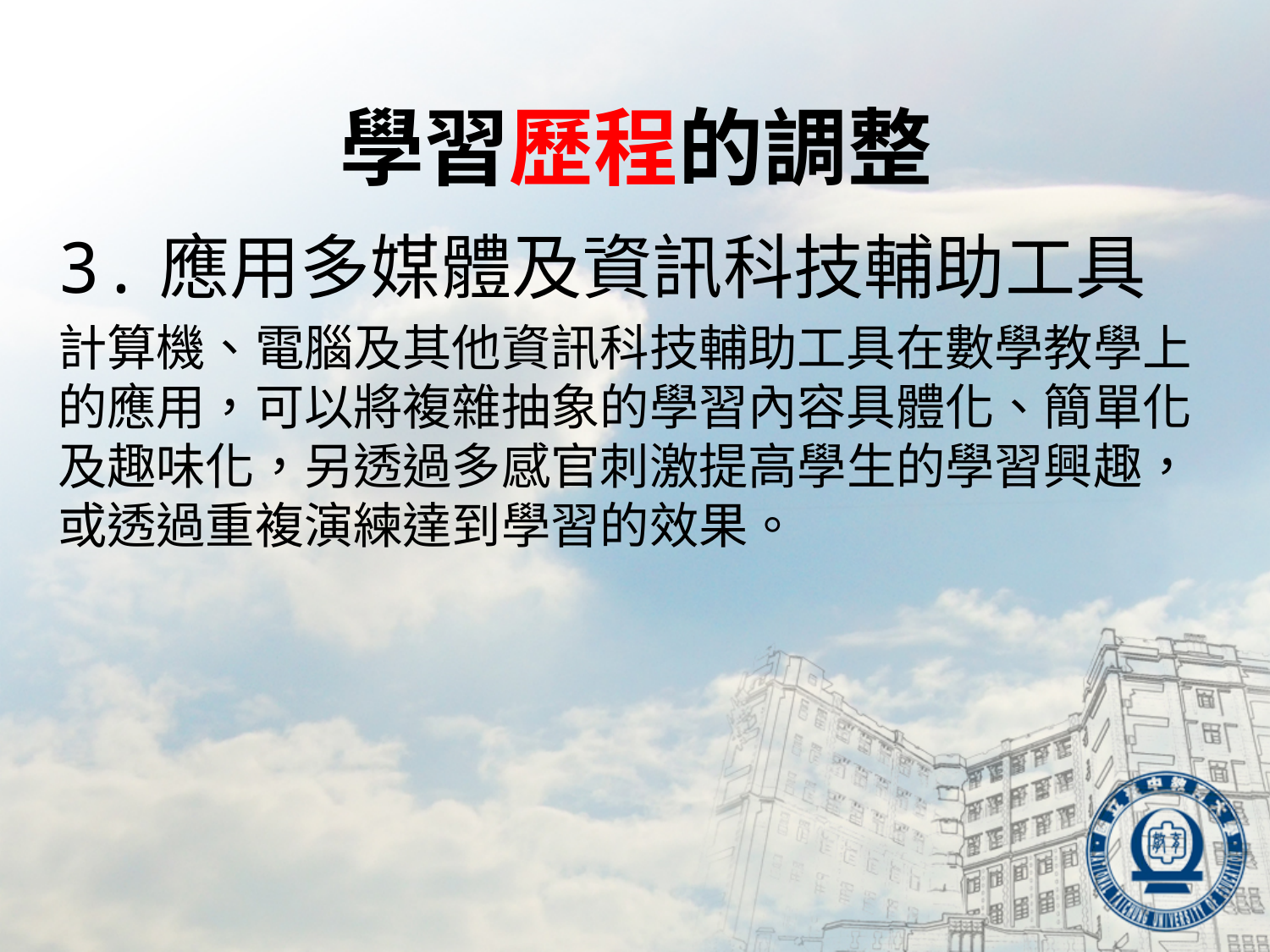

# 學習歷程的調整
3.應用多媒體及資訊科技輔助工具
計算機、電腦及其他資訊科技輔助工具在數學教學上的應用，可以將複雜抽象的學習內容具體化、簡單化及趣味化，另透過多感官刺激提高學生的學習興趣，或透過重複演練達到學習的效果。